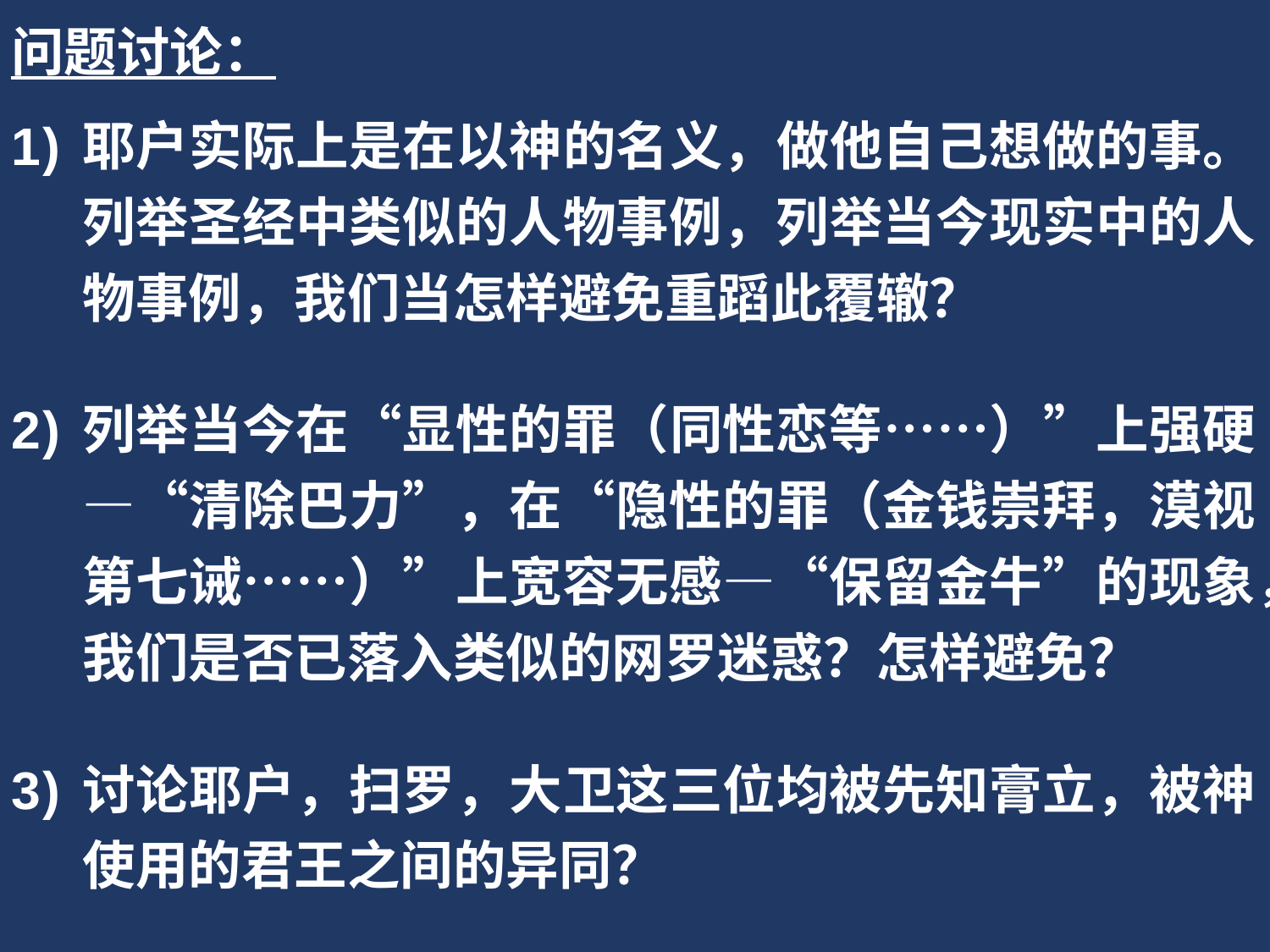

问题讨论：
耶户实际上是在以神的名义，做他自己想做的事。列举圣经中类似的人物事例，列举当今现实中的人物事例，我们当怎样避免重蹈此覆辙？

列举当今在“显性的罪（同性恋等……）”上强硬—“清除巴力”，在“隐性的罪（金钱崇拜，漠视第七诫……）”上宽容无感—“保留金牛”的现象，我们是否已落入类似的网罗迷惑？怎样避免？

讨论耶户，扫罗，大卫这三位均被先知膏立，被神使用的君王之间的异同？